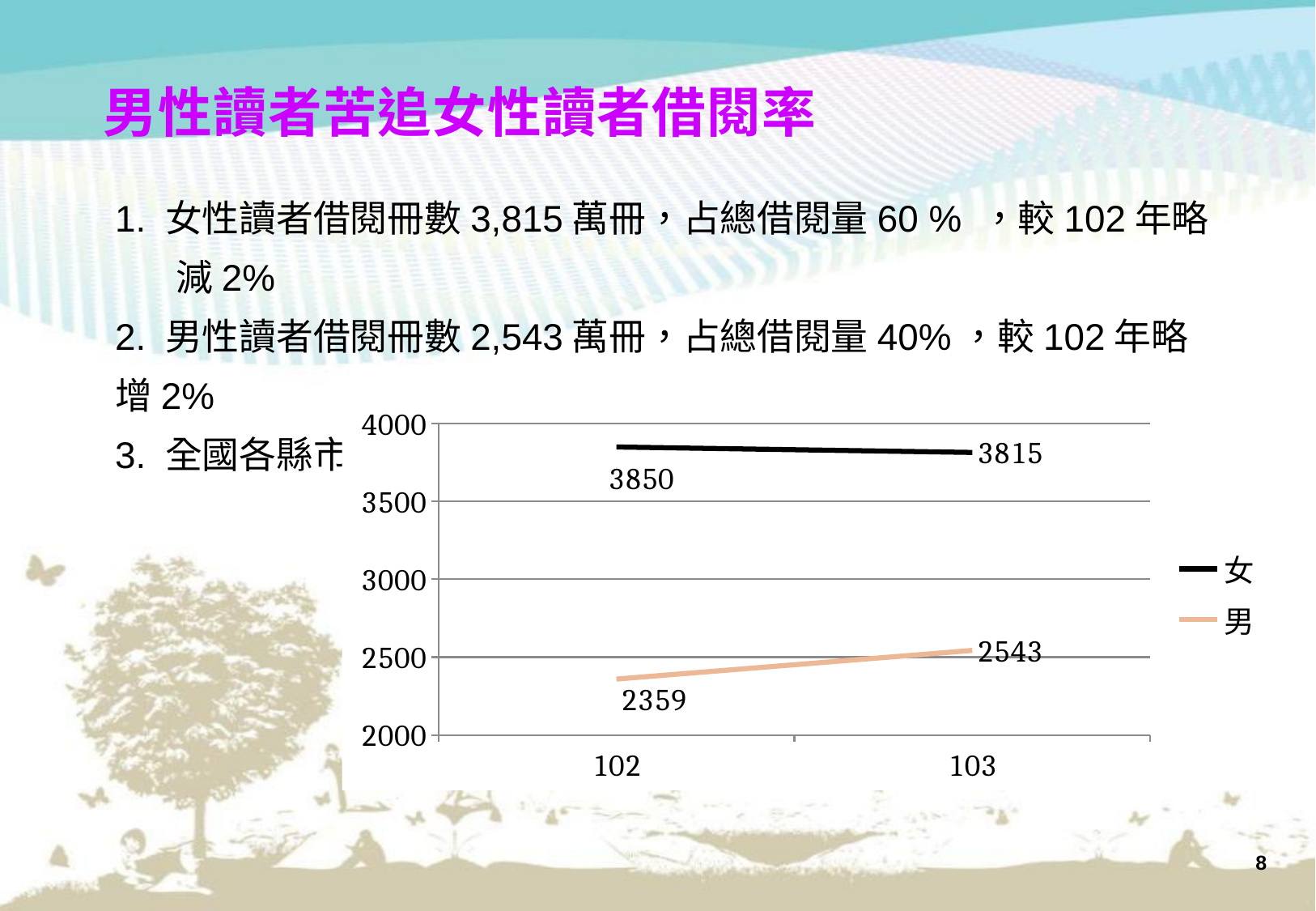

男性讀者苦追女性讀者借閱率
1. 女性讀者借閱冊數3,815萬冊，占總借閱量60 % ，較102年略減2%
2. 男性讀者借閱冊數2,543萬冊，占總借閱量40%，較102年略增2%
3. 全國各縣市中已有苗栗縣與臺東縣的男性讀者借閱量超過女性

### Chart

| Category | 女 | 男 |
|---|---|---|
| 102 | 3850.0 | 2359.0 |
| 103 | 3815.0 | 2543.0 |